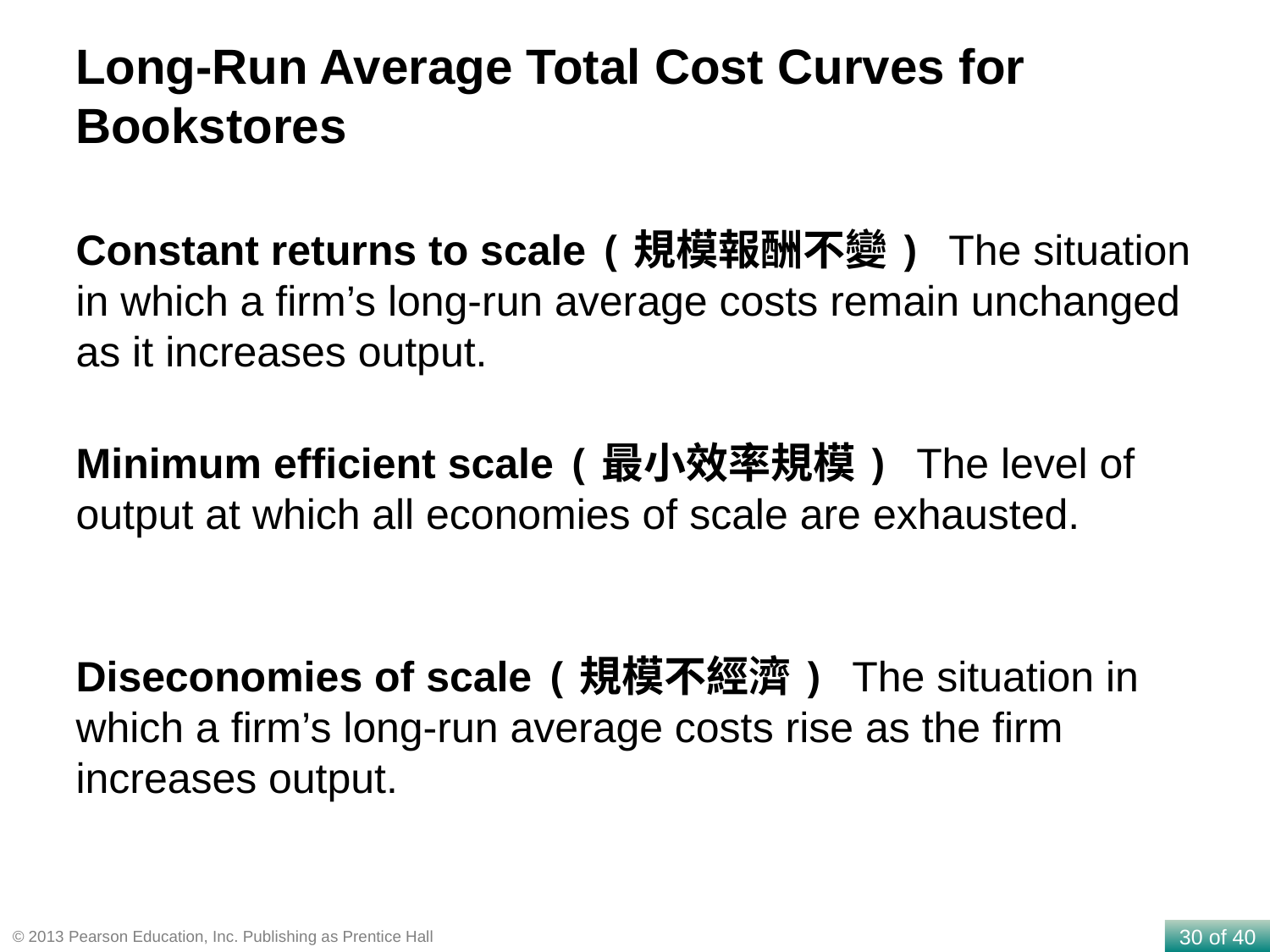

Long-Run Average Total Cost Curves for Bookstores
Constant returns to scale (規模報酬不變) The situation in which a firm’s long-run average costs remain unchanged as it increases output.
Minimum efficient scale (最小效率規模) The level of output at which all economies of scale are exhausted.
Diseconomies of scale (規模不經濟) The situation in which a firm’s long-run average costs rise as the firm increases output.